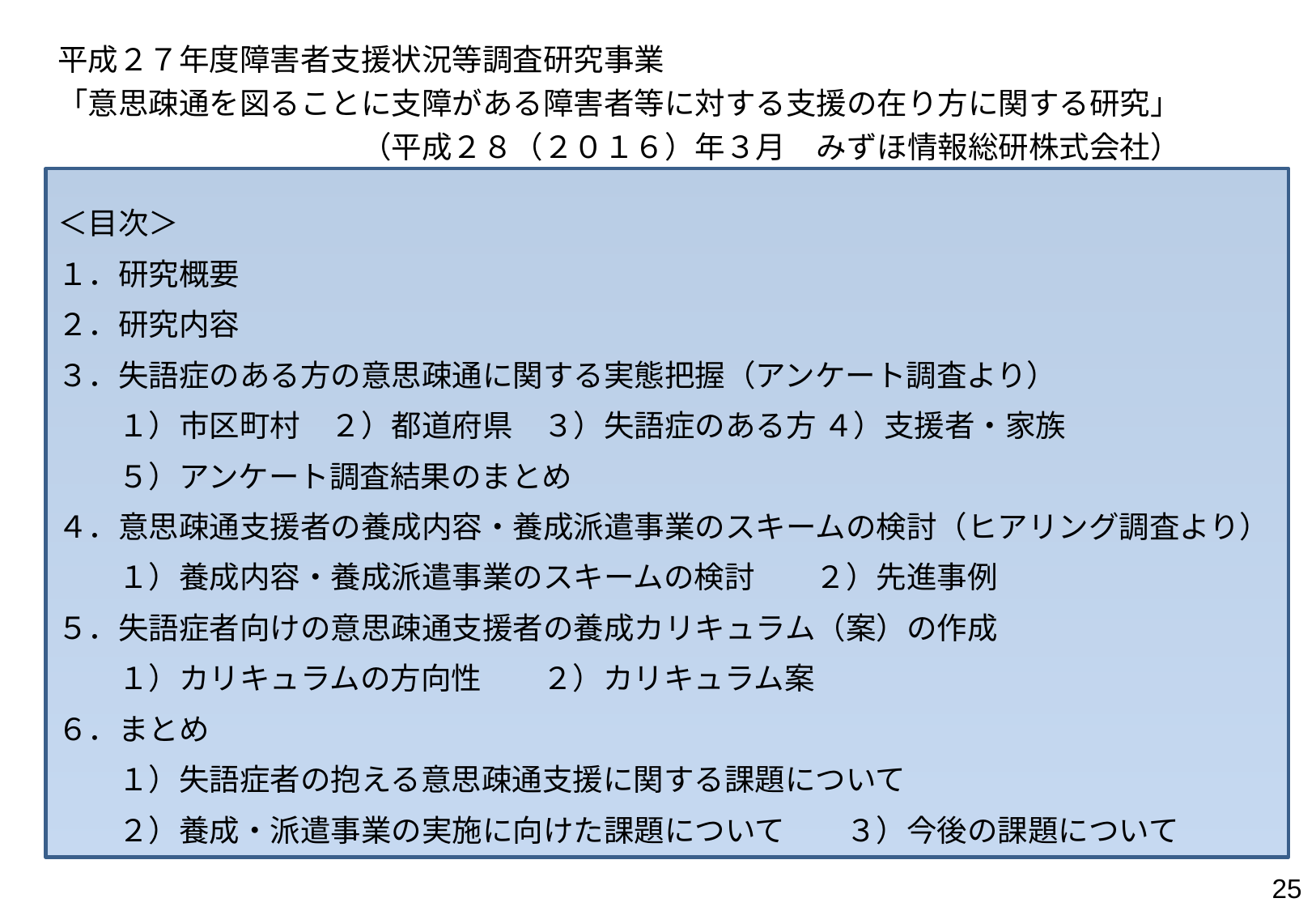

平成２７年度障害者支援状況等調査研究事業
「意思疎通を図ることに支障がある障害者等に対する支援の在り方に関する研究」
　　　　　　　　　　（平成２８（２０１６）年３月　みずほ情報総研株式会社）

＜目次＞
１．研究概要
２．研究内容
３．失語症のある方の意思疎通に関する実態把握（アンケート調査より）
　　１）市区町村　２）都道府県　３）失語症のある方 ４）支援者・家族
　　５）アンケート調査結果のまとめ
４．意思疎通支援者の養成内容・養成派遣事業のスキームの検討（ヒアリング調査より）
　　１）養成内容・養成派遣事業のスキームの検討　　２）先進事例
５．失語症者向けの意思疎通支援者の養成カリキュラム（案）の作成
　　１）カリキュラムの方向性　　２）カリキュラム案
６．まとめ
　　１）失語症者の抱える意思疎通支援に関する課題について
　　２）養成・派遣事業の実施に向けた課題について　　３）今後の課題について

25